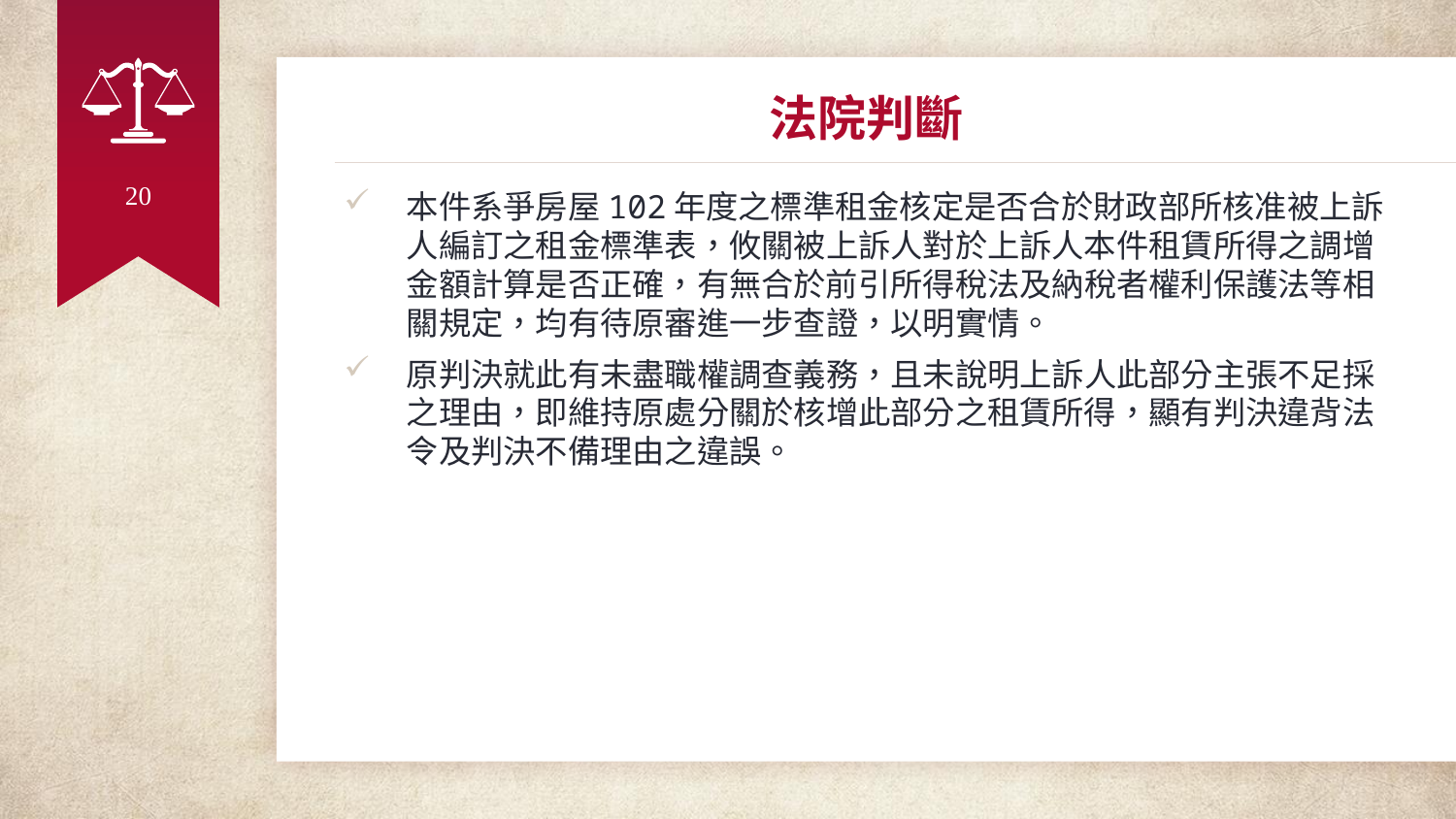

# 法院判斷
20
本件系爭房屋102年度之標準租金核定是否合於財政部所核准被上訴人編訂之租金標準表，攸關被上訴人對於上訴人本件租賃所得之調增金額計算是否正確，有無合於前引所得稅法及納稅者權利保護法等相關規定，均有待原審進一步查證，以明實情。
原判決就此有未盡職權調查義務，且未說明上訴人此部分主張不足採之理由，即維持原處分關於核增此部分之租賃所得，顯有判決違背法令及判決不備理由之違誤。